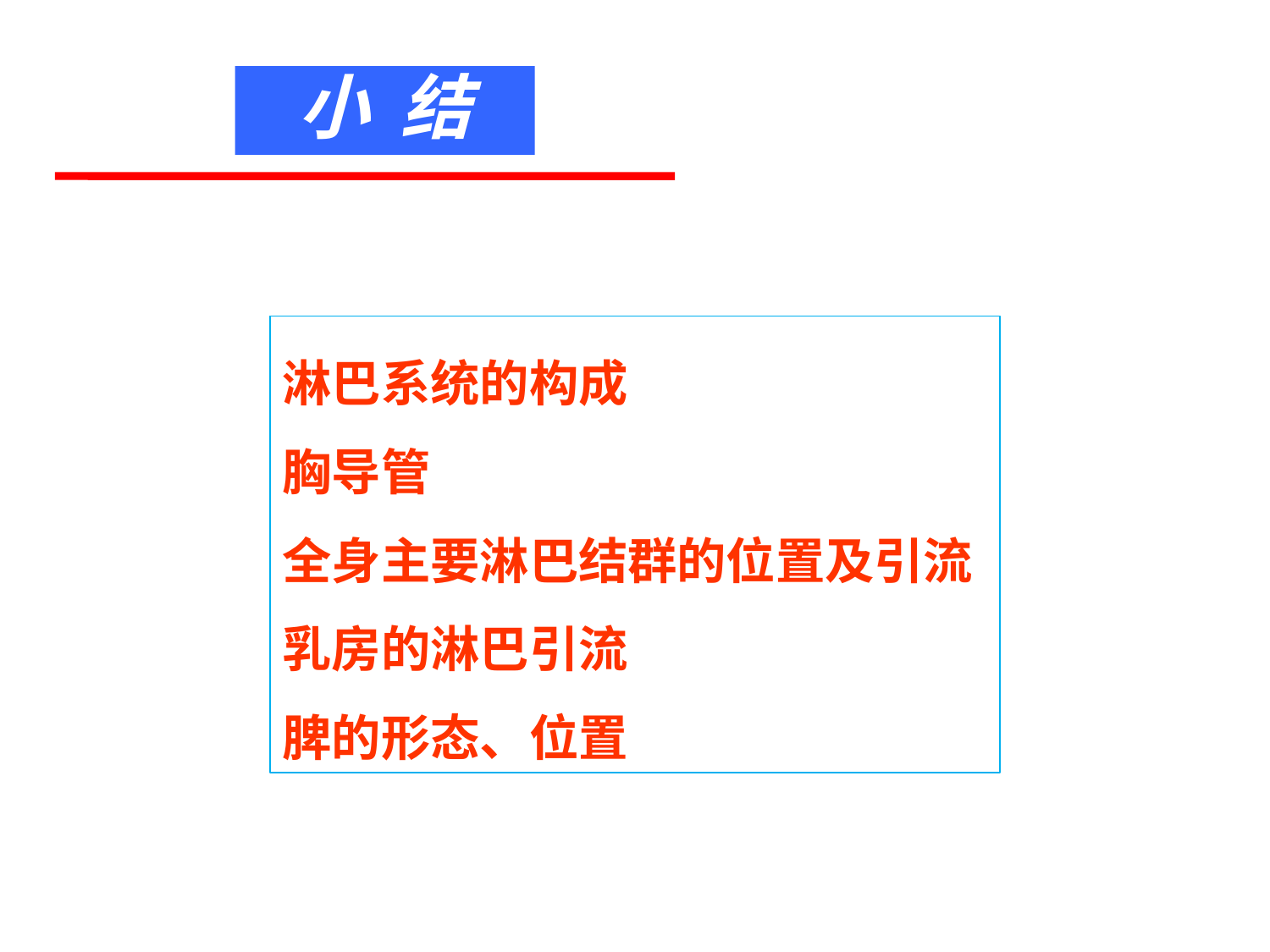

小  结
淋巴系统的构成
胸导管
全身主要淋巴结群的位置及引流
乳房的淋巴引流
脾的形态、位置